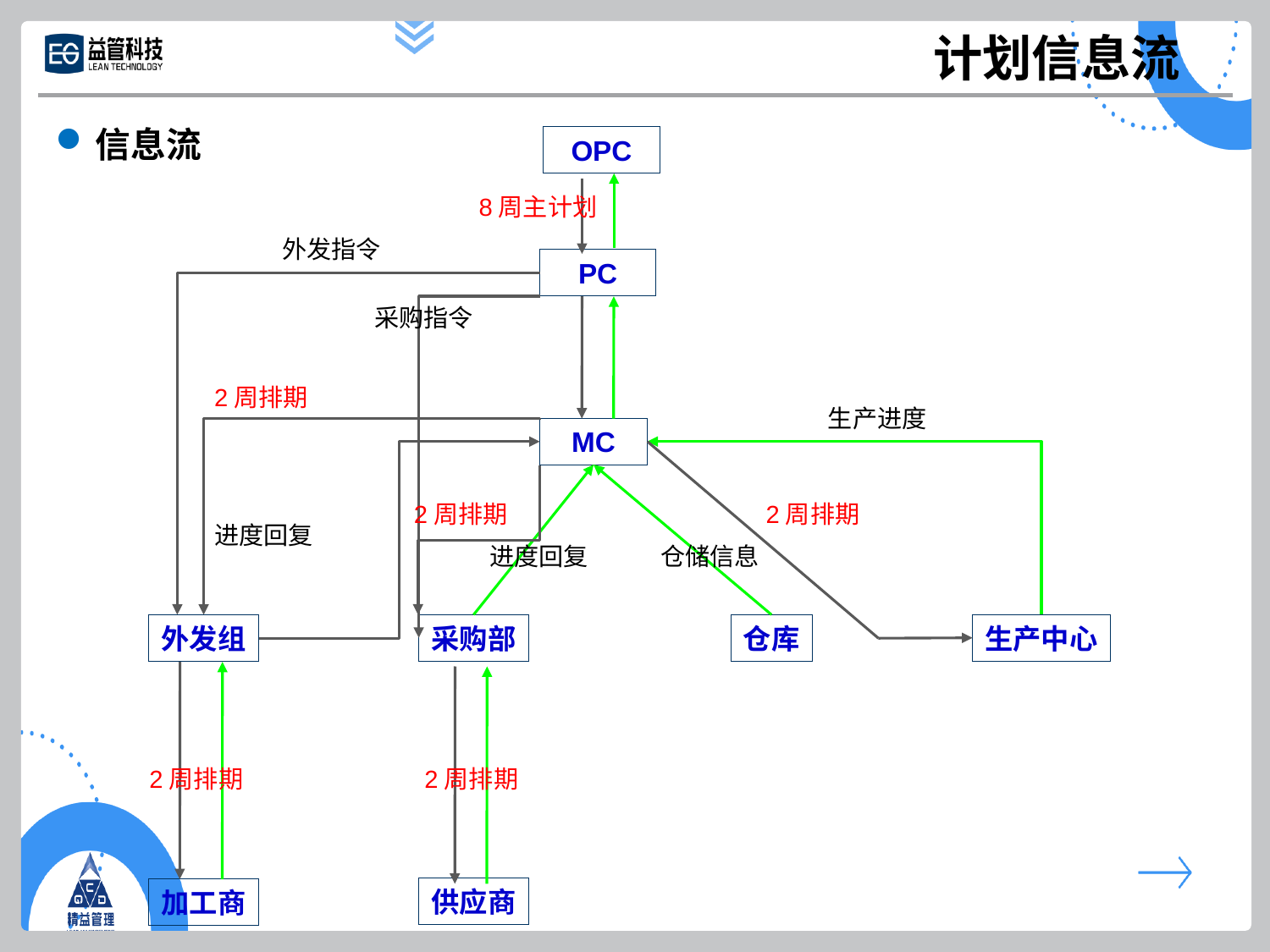

计划信息流
信息流
OPC
8周主计划
外发指令
PC
采购指令
2周排期
生产进度
MC
2周排期
2周排期
进度回复
进度回复
仓储信息
外发组
采购部
仓库
生产中心
2周排期
2周排期
供应商
加工商